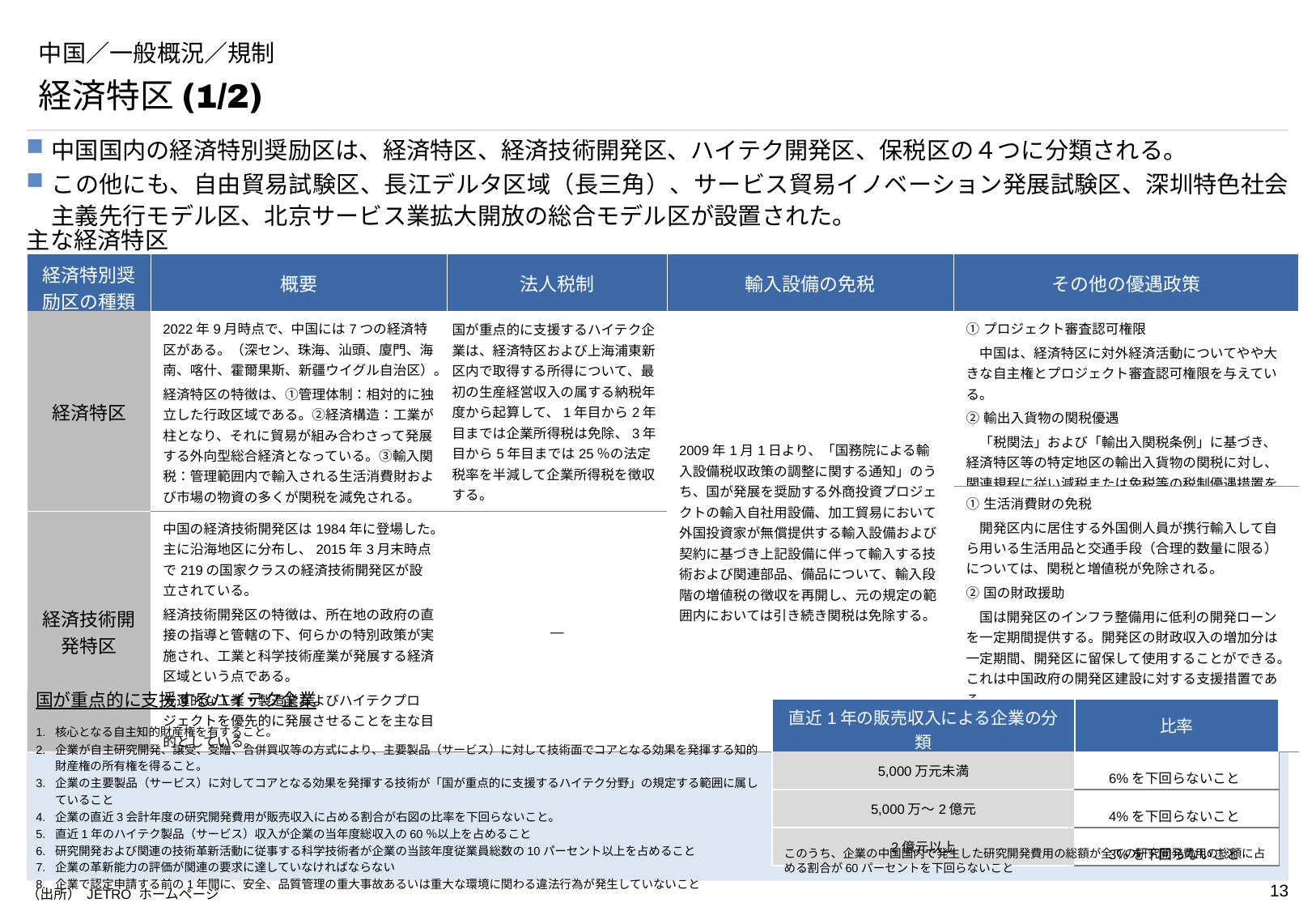

# 中国／一般概況／規制
経済特区(1/2)
中国国内の経済特別奨励区は、経済特区、経済技術開発区、ハイテク開発区、保税区の４つに分類される。
この他にも、自由貿易試験区、長江デルタ区域（長三角）、サービス貿易イノベーション発展試験区、深圳特色社会主義先行モデル区、北京サービス業拡大開放の総合モデル区が設置された。

主な経済特区
| 経済特別奨励区の種類 | 概要 | 法人税制 | 輸入設備の免税 | その他の優遇政策 |
| --- | --- | --- | --- | --- |
| 経済特区 | 2022年9月時点で、中国には7つの経済特区がある。（深セン、珠海、汕頭、廈門、海南、喀什、霍爾果斯、新疆ウイグル自治区）。 経済特区の特徴は、①管理体制：相対的に独立した行政区域である。②経済構造：工業が柱となり、それに貿易が組み合わさって発展する外向型総合経済となっている。③輸入関税：管理範囲内で輸入される生活消費財および市場の物資の多くが関税を減免される。 | 国が重点的に支援するハイテク企業は、経済特区および上海浦東新区内で取得する所得について、最初の生産経営収入の属する納税年度から起算して、1年目から2年目までは企業所得税は免除、3年目から5年目までは25％の法定税率を半減して企業所得税を徴収する。 | 2009年1月1日より、「国務院による輸入設備税収政策の調整に関する通知」のうち、国が発展を奨励する外商投資プロジェクトの輸入自社用設備、加工貿易において外国投資家が無償提供する輸入設備および契約に基づき上記設備に伴って輸入する技術および関連部品、備品について、輸入段階の増値税の徴収を再開し、元の規定の範囲内においては引き続き関税は免除する。 | ①プロジェクト審査認可権限 　中国は、経済特区に対外経済活動についてやや大きな自主権とプロジェクト審査認可権限を与えている。 ②輸出入貨物の関税優遇 　「税関法」および「輸出入関税条例」に基づき、経済特区等の特定地区の輸出入貨物の関税に対し、関連規程に従い減税または免税等の税制優遇措置を与える |
|  |  |  |  | ①生活消費財の免税 　開発区内に居住する外国側人員が携行輸入して自ら用いる生活用品と交通手段（合理的数量に限る）については、関税と増値税が免除される。 ②国の財政援助 　国は開発区のインフラ整備用に低利の開発ローンを一定期間提供する。開発区の財政収入の増加分は一定期間、開発区に留保して使用することができる。これは中国政府の開発区建設に対する支援措置である。 ③輸出製品の免税 　開発区企業の製品を輸出する場合、国が別途定める少数の品種を除き、輸出関税と増値税が免除される。 |
| 経済技術開発特区 | 中国の経済技術開発区は1984年に登場した。主に沿海地区に分布し、2015年3月末時点で219の国家クラスの経済技術開発区が設立されている。 経済技術開発区の特徴は、所在地の政府の直接の指導と管轄の下、何らかの特別政策が実施され、工業と科学技術産業が発展する経済区域という点である。 先進的な工業・製造業およびハイテクプロジェクトを優先的に発展させることを主な目的としている。 | ― |  | ①生活消費財の免税 　開発区内に居住する外国側人員が携行輸入して自ら用いる生活用品と交通手段（合理的数量に限る）については、関税と増値税が免除される。 ②国の財政援助 　国は開発区のインフラ整備用に低利の開発ローンを一定期間提供する。開発区の財政収入の増加分は一定期間、開発区に留保して使用することができる。これは中国政府の開発区建設に対する支援措置である。 ③輸出製品の免税 　開発区企業の製品を輸出する場合、国が別途定める少数の品種を除き、輸出関税と増値税が免除される。 |
国が重点的に支援するハイテク企業

核心となる自主知的財産権を有すること。
企業が自主研究開発、譲受、受贈、合併買収等の方式により、主要製品（サービス）に対して技術面でコアとなる効果を発揮する知的財産権の所有権を得ること。
企業の主要製品（サービス）に対してコアとなる効果を発揮する技術が「国が重点的に支援するハイテク分野」の規定する範囲に属していること
企業の直近3会計年度の研究開発費用が販売収入に占める割合が右図の比率を下回らないこと。
直近1年のハイテク製品（サービス）収入が企業の当年度総収入の60％以上を占めること
研究開発および関連の技術革新活動に従事する科学技術者が企業の当該年度従業員総数の10パーセント以上を占めること
企業の革新能力の評価が関連の要求に達していなければならない
企業で認定申請する前の1年間に、安全、品質管理の重大事故あるいは重大な環境に関わる違法行為が発生していないこと

| 直近1年の販売収入による企業の分類 | 比率 |
| --- | --- |
| 5,000万元未満 | 6%を下回らないこと |
| 5,000万～2億元 | 4%を下回らないこと |
| 2億元以上 | 3%を下回らないこと |
このうち、企業の中国国内で発生した研究開発費用の総額が全ての研究開発費用の総額に占める割合が60パーセントを下回らないこと
（出所） JETRO ホームページ